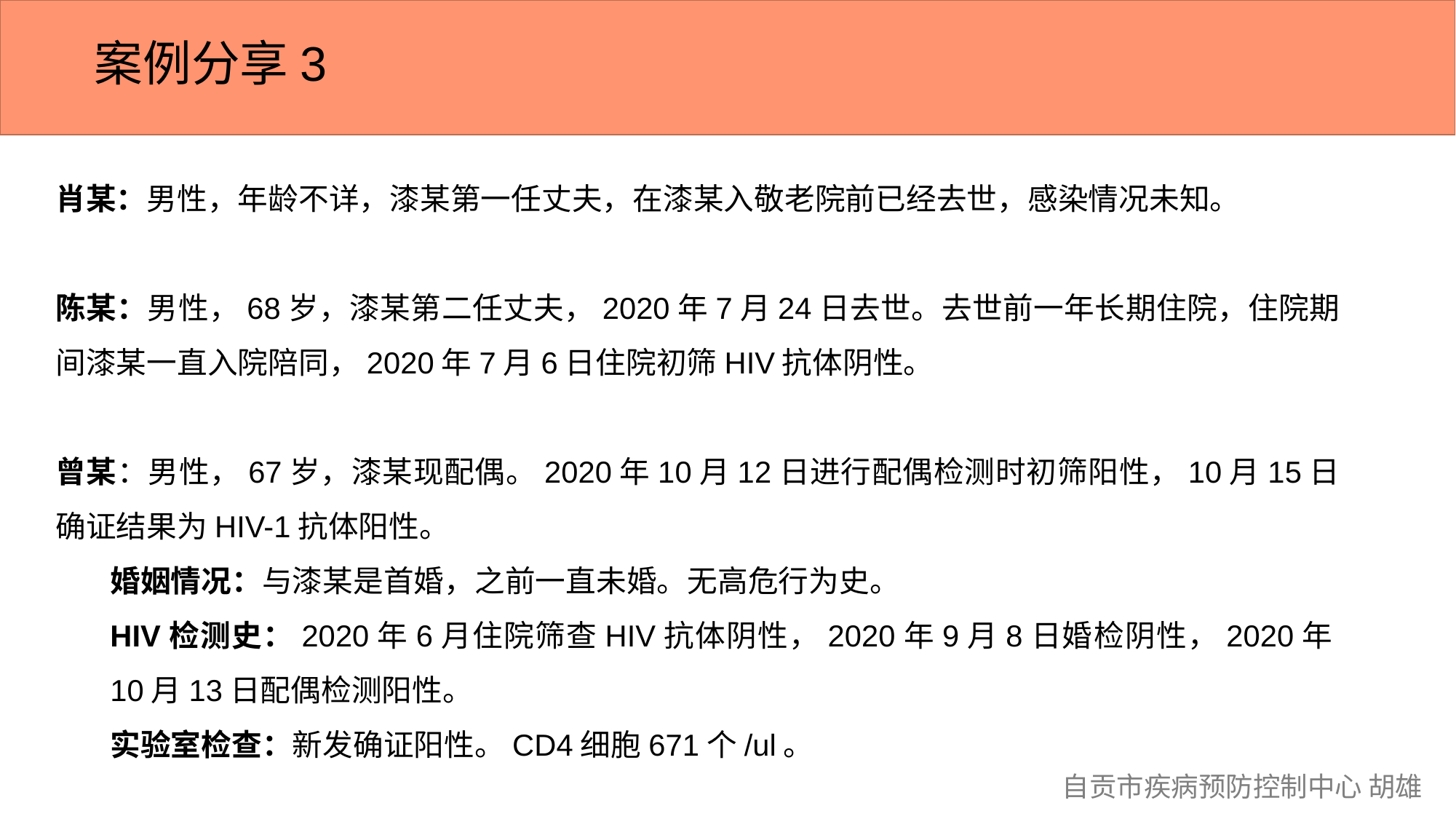

案例分享3
肖某：男性，年龄不详，漆某第一任丈夫，在漆某入敬老院前已经去世，感染情况未知。

陈某：男性，68岁，漆某第二任丈夫，2020年7月24日去世。去世前一年长期住院，住院期间漆某一直入院陪同，2020年7月6日住院初筛HIV抗体阴性。

曾某：男性，67岁，漆某现配偶。2020年10月12日进行配偶检测时初筛阳性，10月15日确证结果为HIV-1抗体阳性。
婚姻情况：与漆某是首婚，之前一直未婚。无高危行为史。
HIV检测史：2020年6月住院筛查HIV抗体阴性，2020年9月8日婚检阴性，2020年10月13日配偶检测阳性。
实验室检查：新发确证阳性。CD4细胞671个/ul。